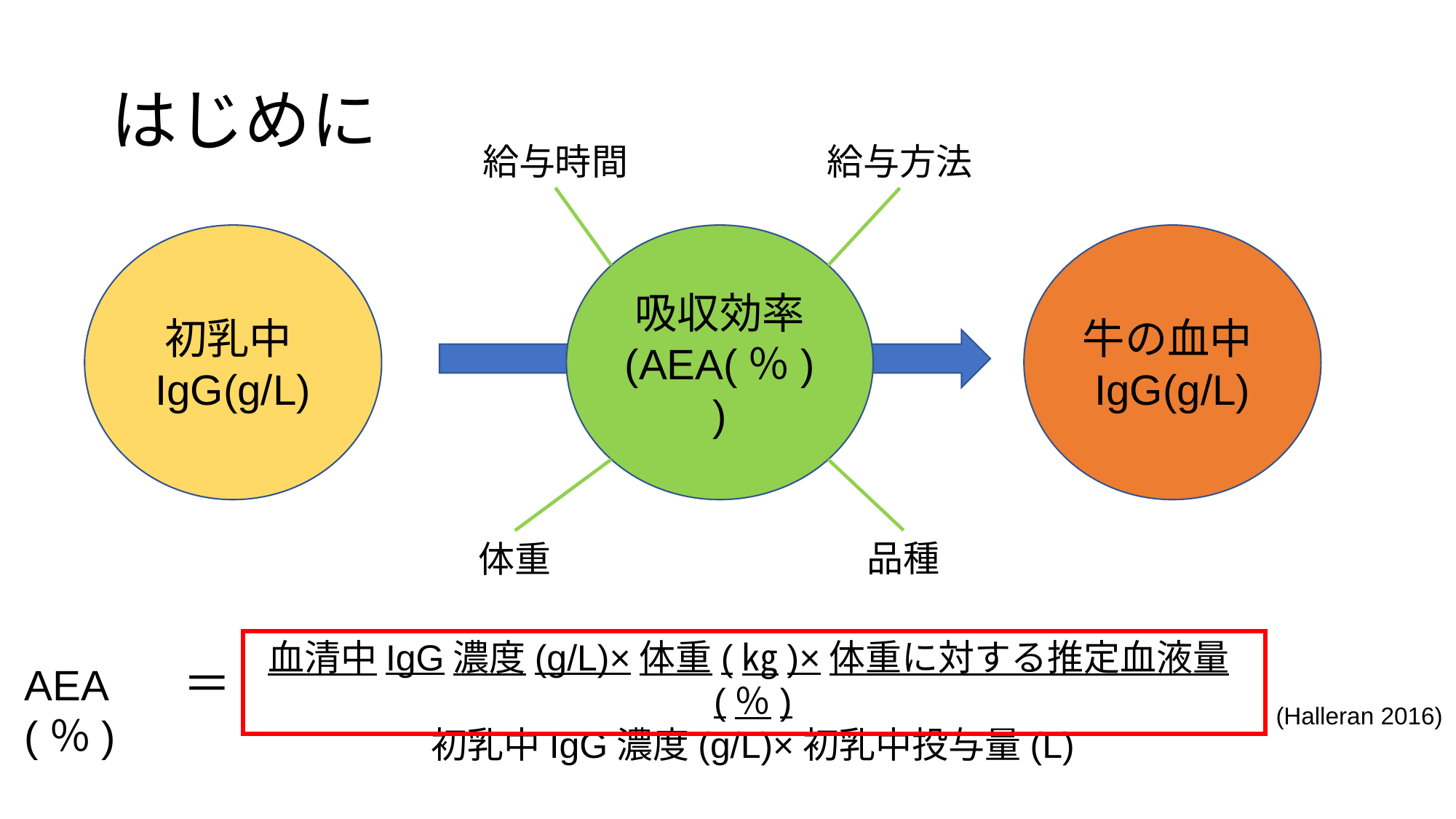

# はじめに
給与時間
給与方法
初乳中IgG(g/L)
吸収効率
(AEA(％))
牛の血中IgG(g/L)

品種
体重

血清中IgG濃度(g/L)×体重(㎏)×体重に対する推定血液量(％)
初乳中IgG濃度(g/L)×初乳中投与量(L)
＝
AEA(％)
(Halleran 2016)